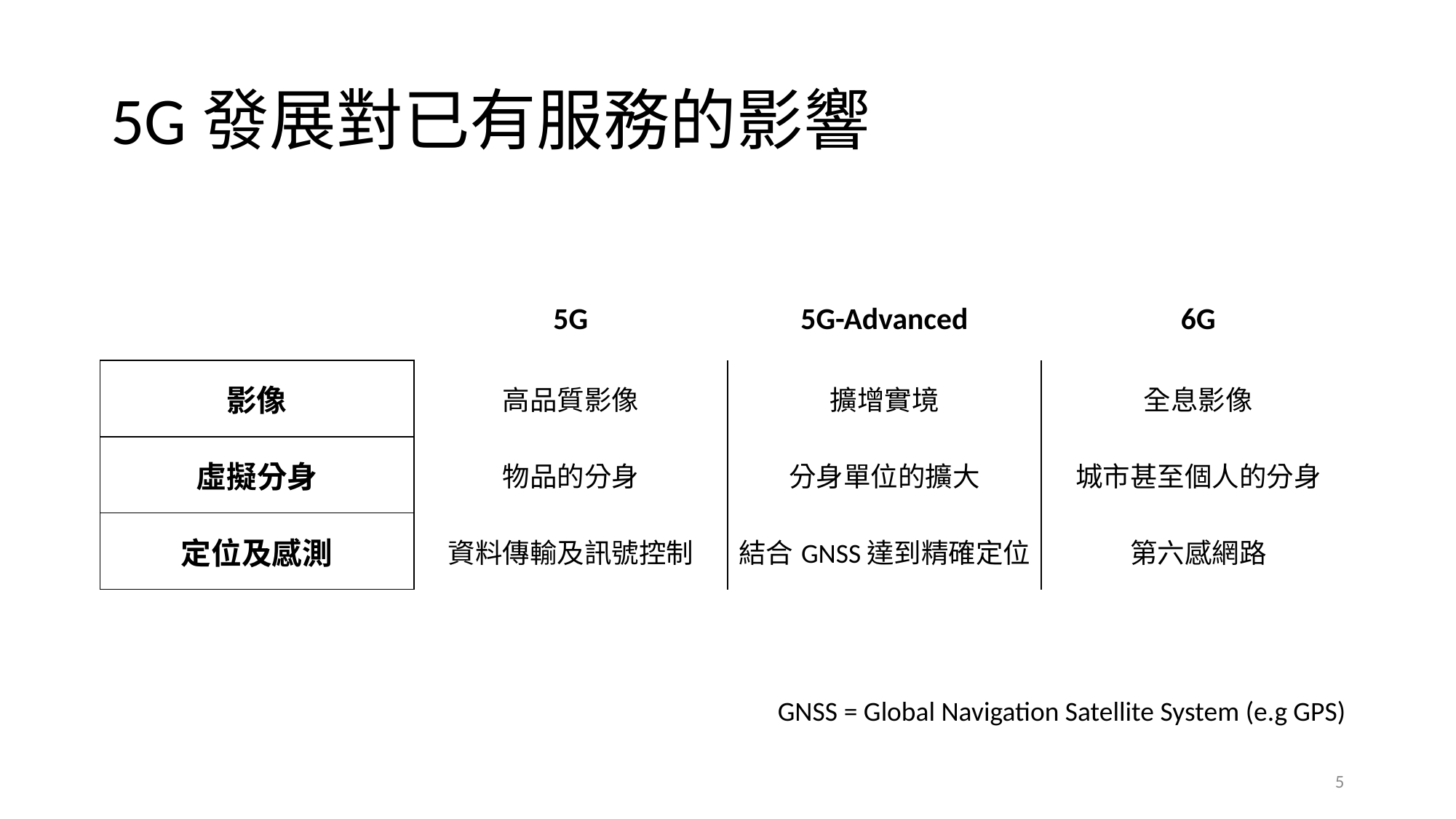

# 5G發展對已有服務的影響
|  | 5G | 5G-Advanced | 6G |
| --- | --- | --- | --- |
| 影像 | 高品質影像 | 擴增實境 | 全息影像 |
| 虛擬分身 | 物品的分身 | 分身單位的擴大 | 城市甚至個人的分身 |
| 定位及感測 | 資料傳輸及訊號控制 | 結合GNSS達到精確定位 | 第六感網路 |
GNSS = Global Navigation Satellite System (e.g GPS)
5